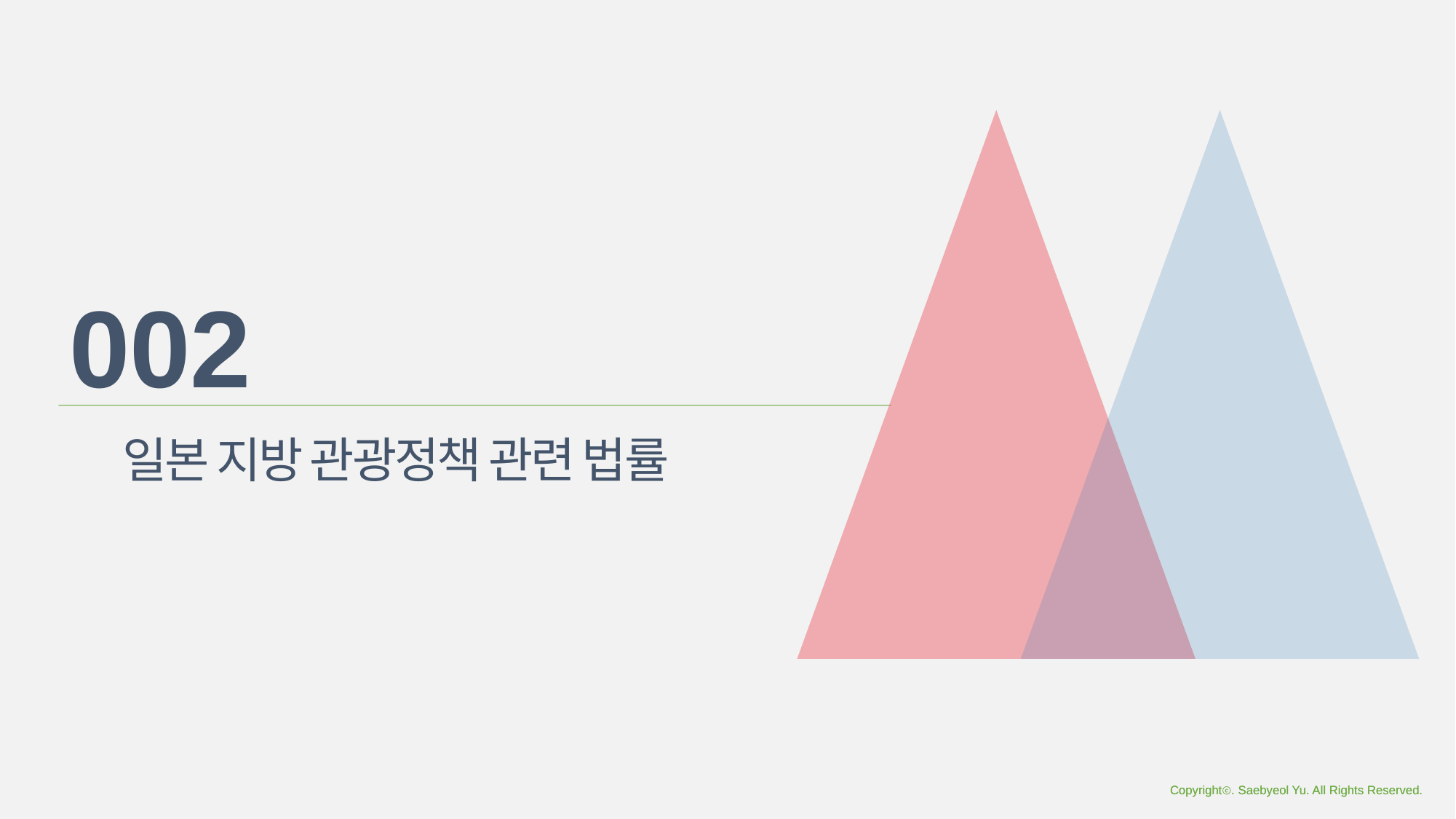

002
일본 지방 관광정책 관련 법률
Copyrightⓒ. Saebyeol Yu. All Rights Reserved.